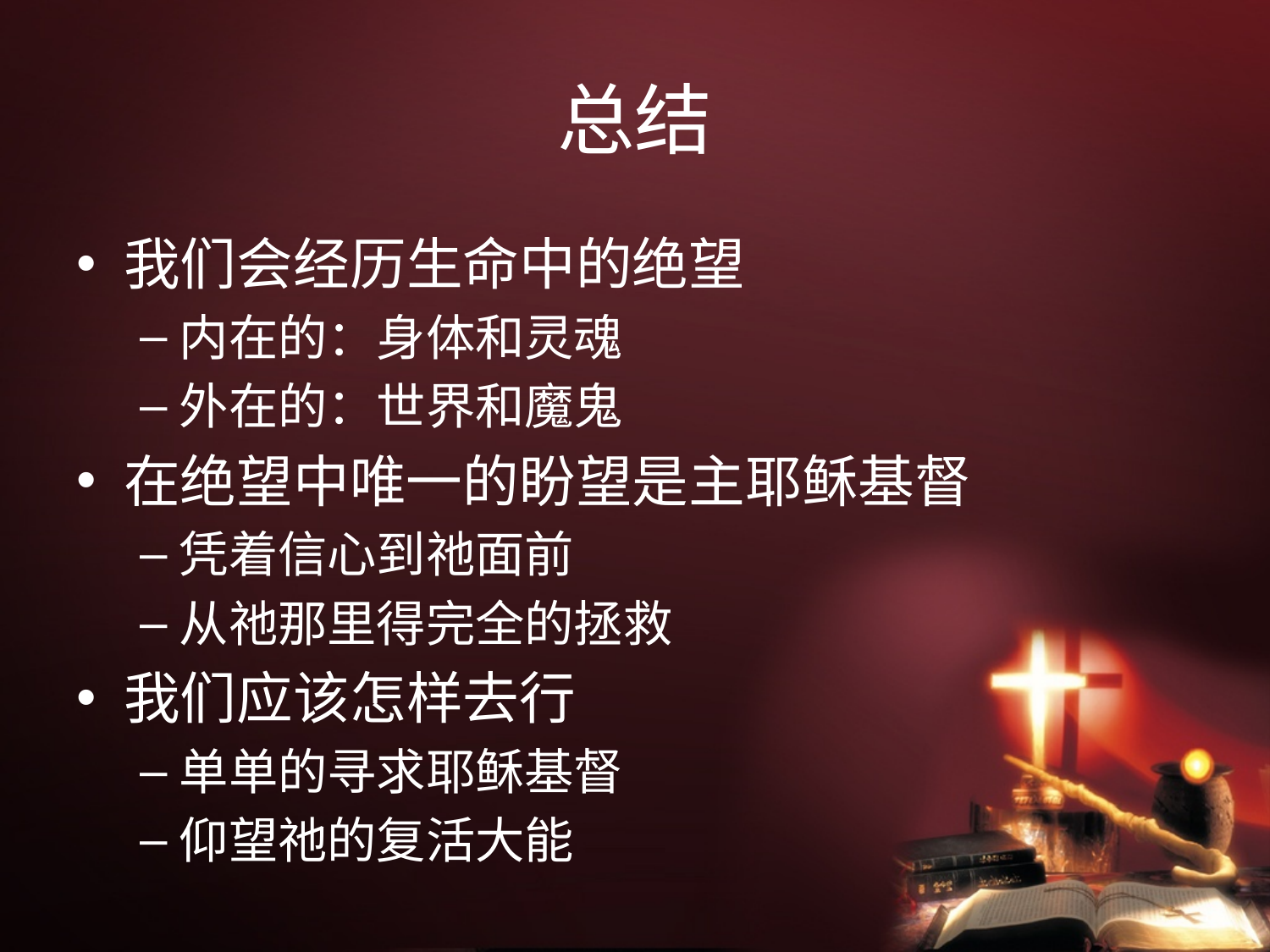

# 总结
我们会经历生命中的绝望
内在的：身体和灵魂
外在的：世界和魔鬼
在绝望中唯一的盼望是主耶稣基督
凭着信心到祂面前
从祂那里得完全的拯救
我们应该怎样去行
单单的寻求耶稣基督
仰望祂的复活大能